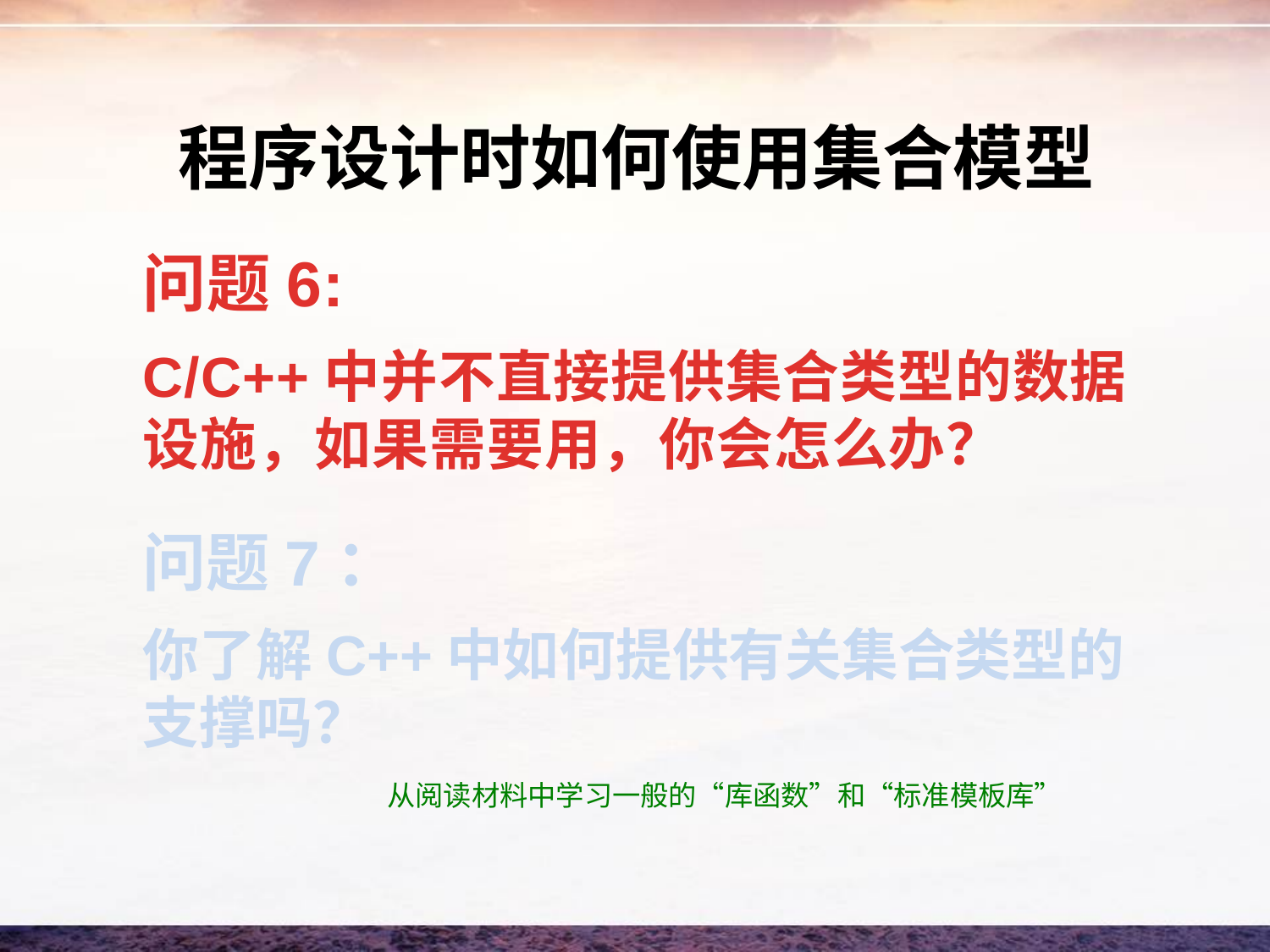

# 程序设计时如何使用集合模型
问题6:
C/C++中并不直接提供集合类型的数据设施，如果需要用，你会怎么办？
问题7：
你了解C++中如何提供有关集合类型的支撑吗？
从阅读材料中学习一般的“库函数”和“标准模板库”